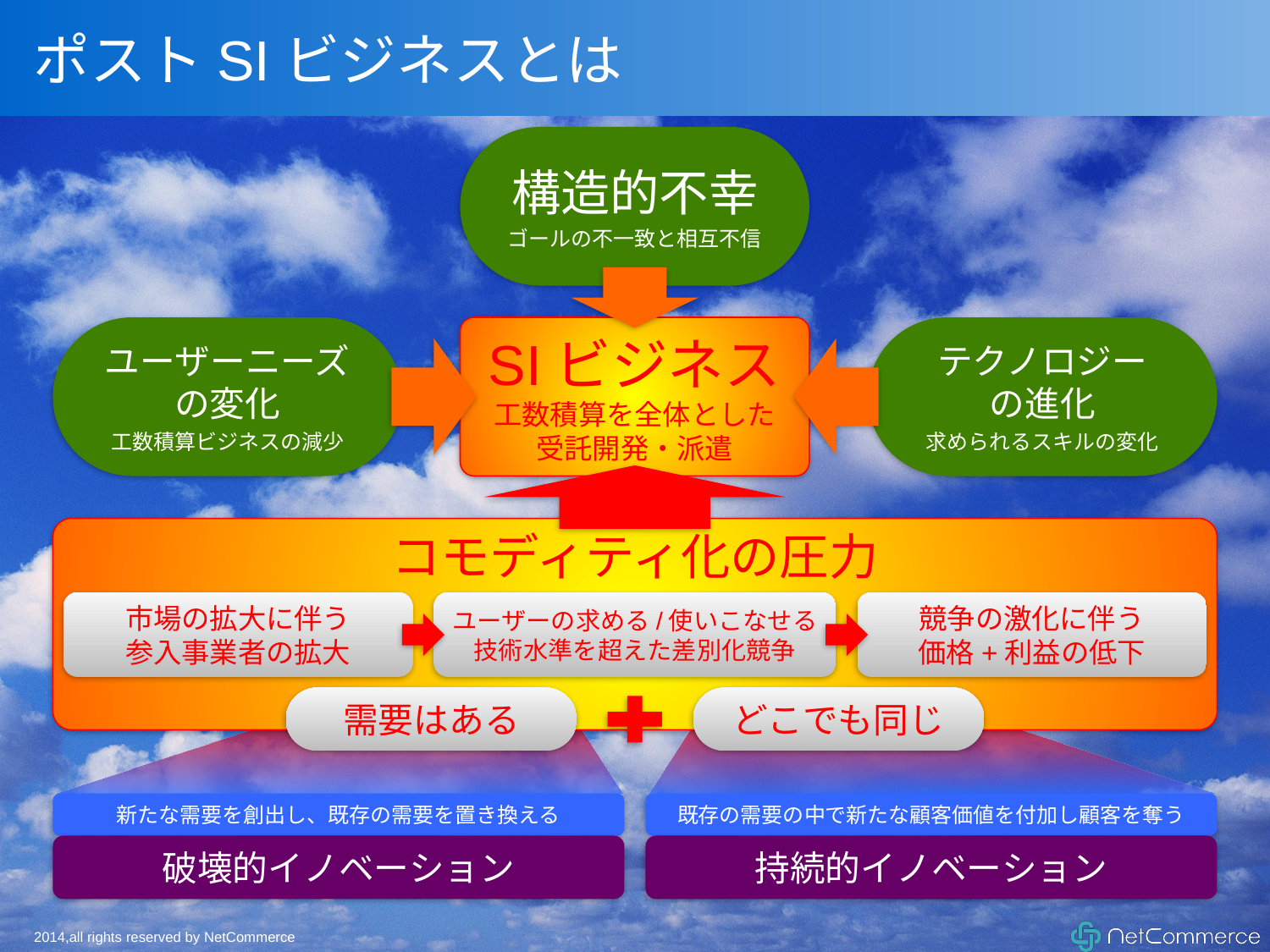

# ポストSIビジネスとは
構造的不幸
ゴールの不一致と相互不信

ユーザーニーズ
の変化
工数積算ビジネスの減少
SIビジネス
工数積算を全体とした
受託開発・派遣
テクノロジー
の進化
求められるスキルの変化

コモディティ化の圧力

市場の拡大に伴う
参入事業者の拡大
ユーザーの求める/使いこなせる
技術水準を超えた差別化競争

競争の激化に伴う
価格+利益の低下

需要はある

どこでも同じ

新たな需要を創出し、既存の需要を置き換える
既存の需要の中で新たな顧客価値を付加し顧客を奪う
破壊的イノベーション
持続的イノベーション